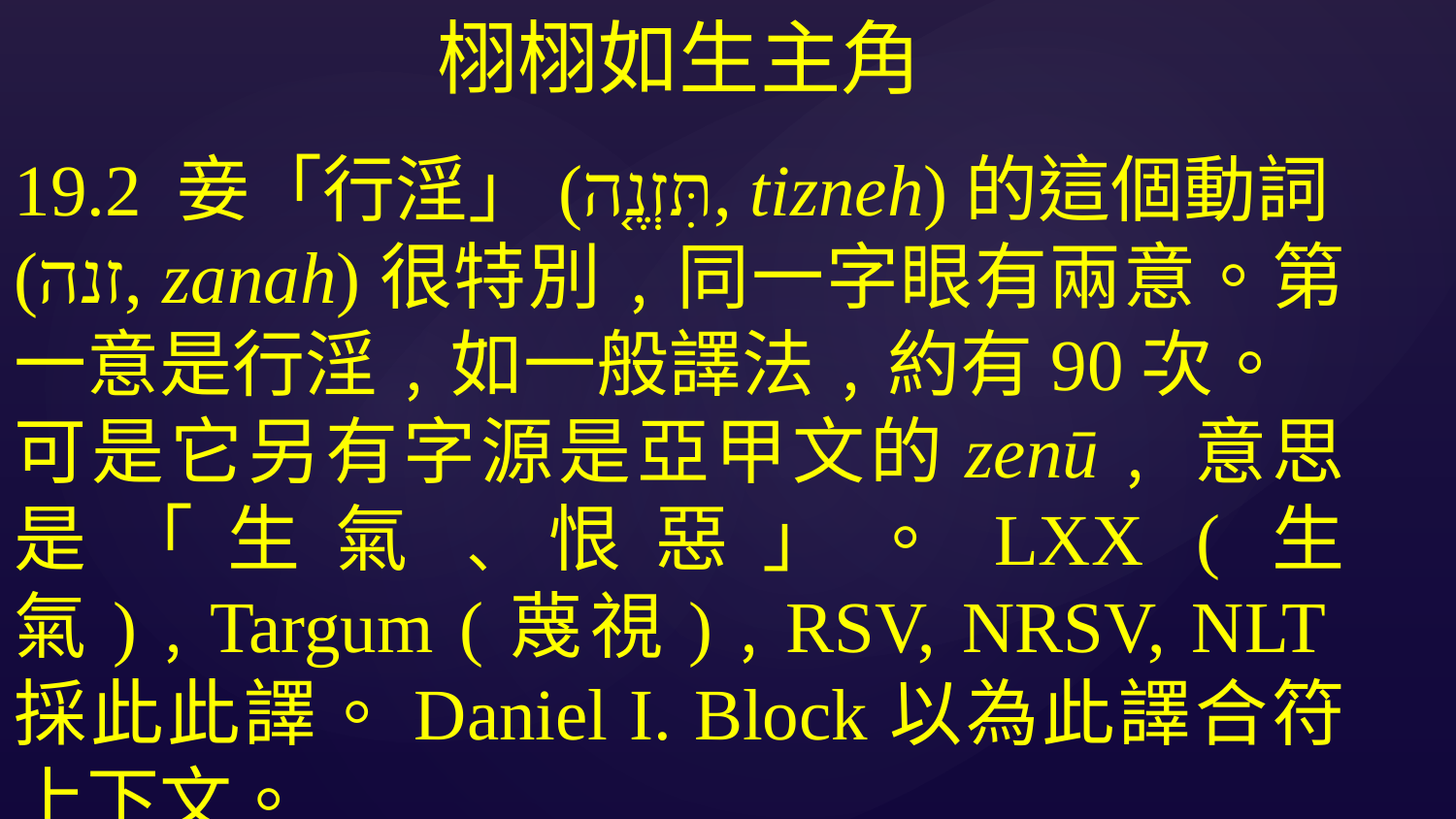

栩栩如生主角

19.2 妾「行淫」(תִּזְנֶ֤ה, tizneh)的這個動詞(זנה, zanah)很特別﹐同一字眼有兩意。第一意是行淫﹐如一般譯法﹐約有90次。
可是它另有字源是亞甲文的zenū﹐意思是「生氣﹑恨惡」。LXX (生氣)﹐Targum (蔑視)﹐RSV, NRSV, NLT採此此譯。Daniel I. Block以為此譯合符上下文。